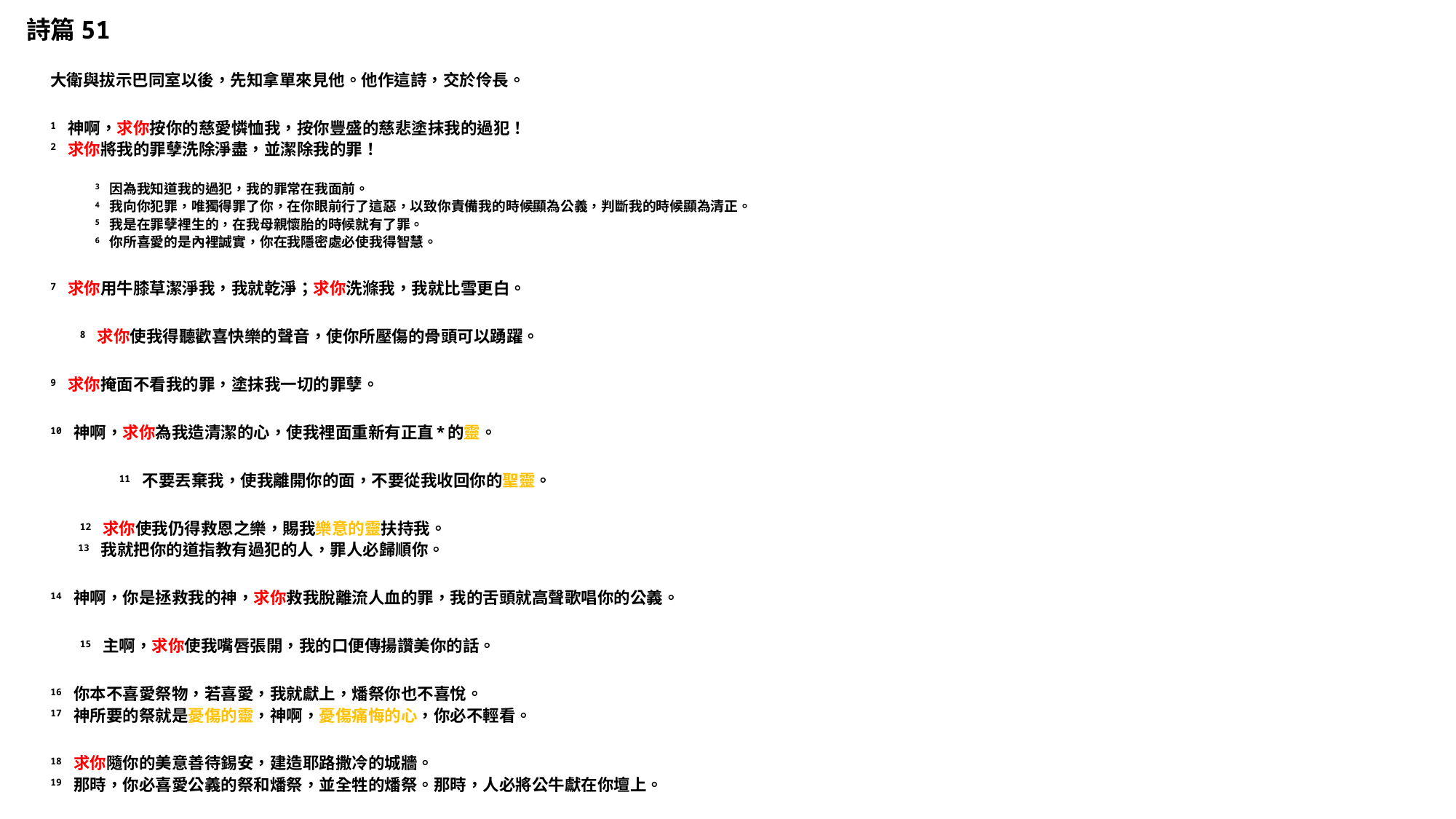

# 詩篇51
大衛與拔示巴同室以後，先知拿單來見他。他作這詩，交於伶長。
​1 神啊，求你按你的慈愛憐恤我，按你豐盛的慈悲塗抹我的過犯！
2 求你將我的罪孽洗除淨盡，並潔除我的罪！
	3 因為我知道我的過犯，我的罪常在我面前。
	4 我向你犯罪，唯獨得罪了你，在你眼前行了這惡，以致你責備我的時候顯為公義，判斷我的時候顯為清正。
	5 我是在罪孽裡生的，在我母親懷胎的時候就有了罪。
	6 你所喜愛的是內裡誠實，你在我隱密處必使我得智慧。
7 求你用牛膝草潔淨我，我就乾淨；求你洗滌我，我就比雪更白。
   8 求你使我得聽歡喜快樂的聲音，使你所壓傷的骨頭可以踴躍。
9 求你掩面不看我的罪，塗抹我一切的罪孽。
10 神啊，求你為我造清潔的心，使我裡面重新有正直*的靈。
       11 不要丟棄我，使我離開你的面，不要從我收回你的聖靈。
   12 求你使我仍得救恩之樂，賜我樂意的靈扶持我。
       13 我就把你的道指教有過犯的人，罪人必歸順你。
14 神啊，你是拯救我的神，求你救我脫離流人血的罪，我的舌頭就高聲歌唱你的公義。
   15 主啊，求你使我嘴唇張開，我的口便傳揚讚美你的話。
16 你本不喜愛祭物，若喜愛，我就獻上，燔祭你也不喜悅。
17 神所要的祭就是憂傷的靈，神啊，憂傷痛悔的心，你必不輕看。
18 求你隨你的美意善待錫安，建造耶路撒冷的城牆。
19 那時，你必喜愛公義的祭和燔祭，並全牲的燔祭。那時，人必將公牛獻在你壇上。